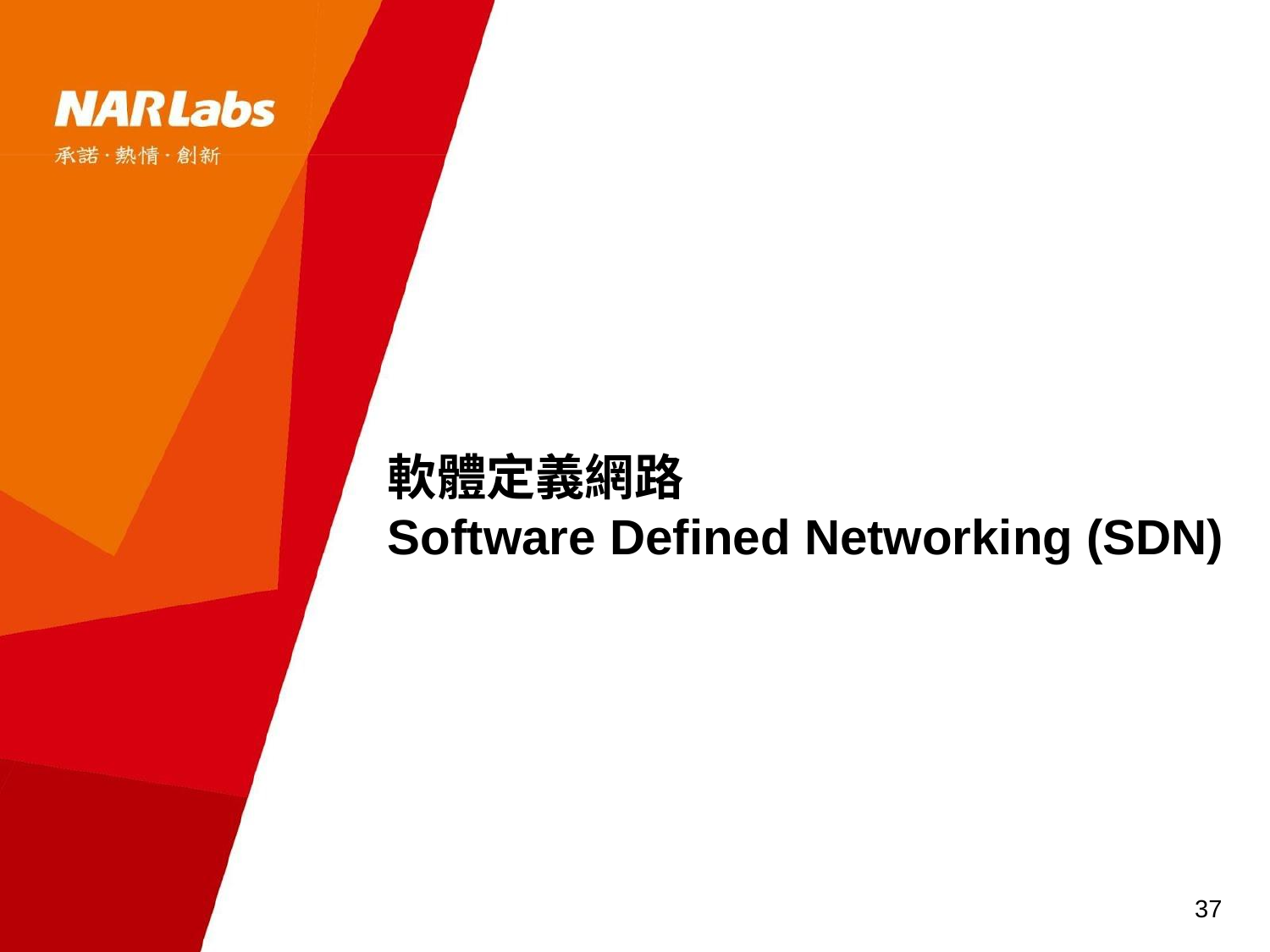

# 軟體定義網路 Software Defined Networking (SDN)
37